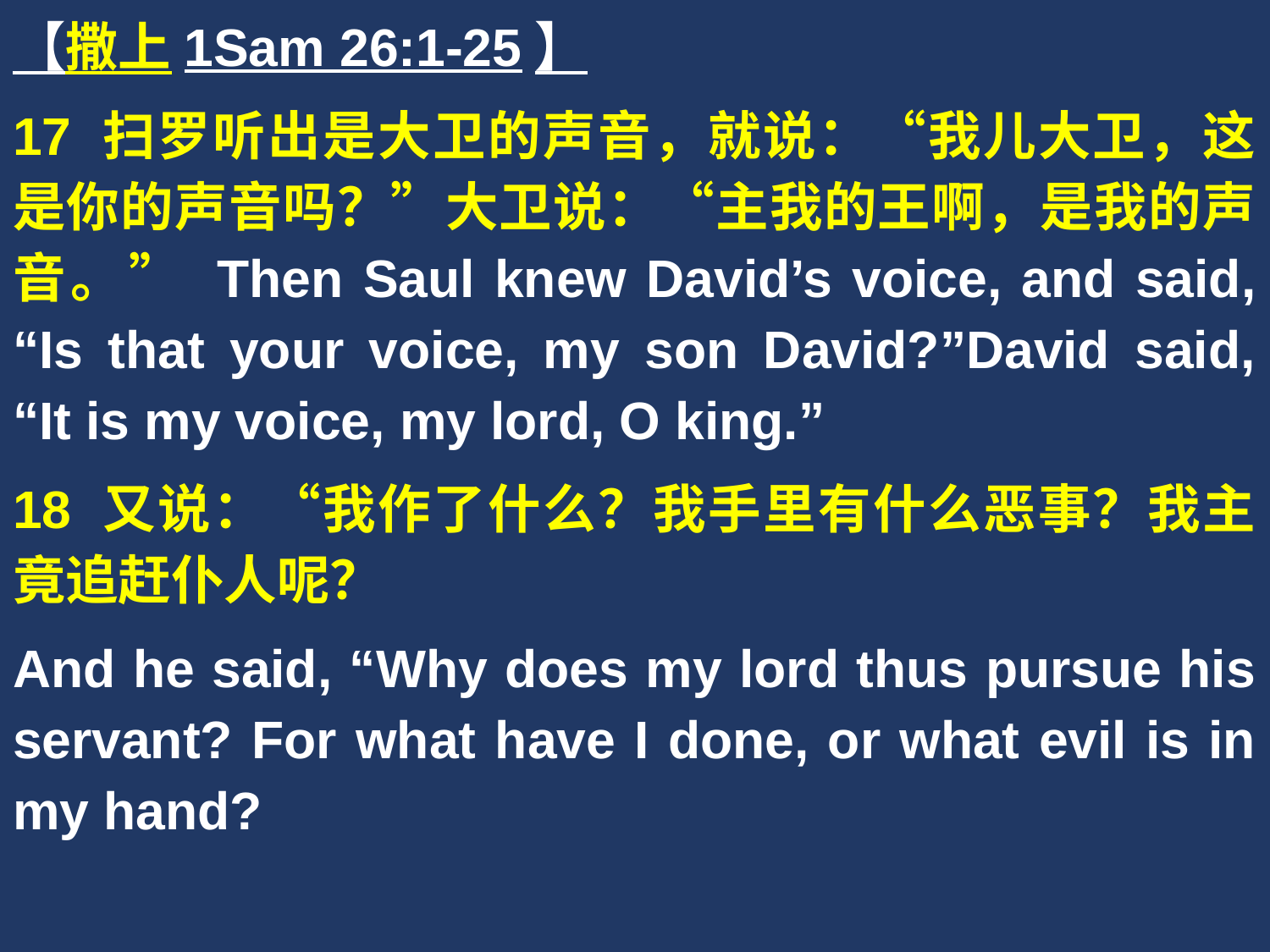

【撒上1Sam 26:1-25】
17 扫罗听出是大卫的声音，就说：“我儿大卫，这是你的声音吗？”大卫说：“主我的王啊，是我的声音。” Then Saul knew David’s voice, and said, “Is that your voice, my son David?”David said, “It is my voice, my lord, O king.”
18 又说：“我作了什么？我手里有什么恶事？我主竟追赶仆人呢？
And he said, “Why does my lord thus pursue his servant? For what have I done, or what evil is in my hand?